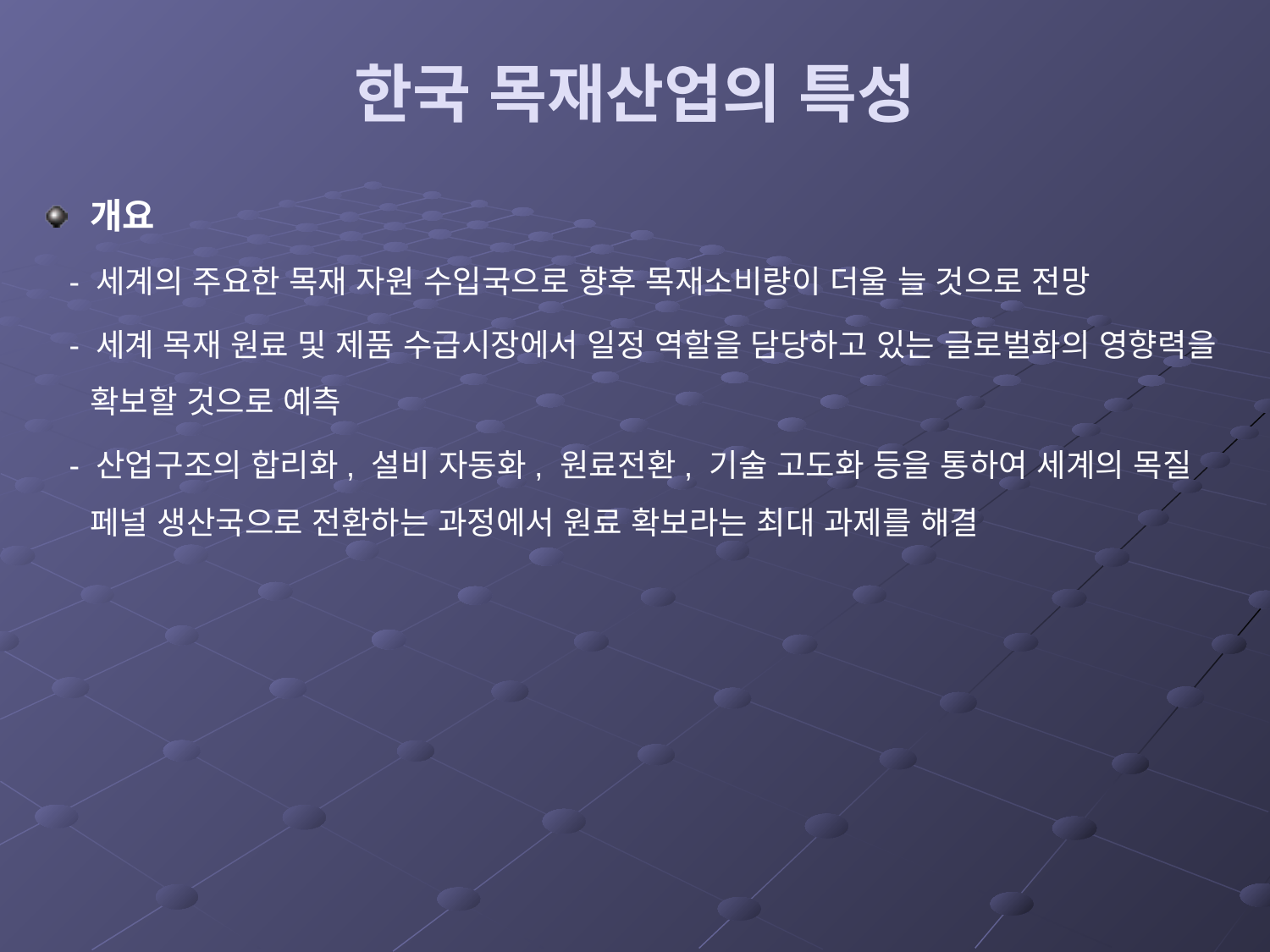

# 한국 목재산업의 특성
개요
   - 세계의 주요한 목재 자원 수입국으로 향후 목재소비량이 더울 늘 것으로 전망
   - 세계 목재 원료 및 제품 수급시장에서 일정 역할을 담당하고 있는 글로벌화의 영향력을 확보할 것으로 예측
   - 산업구조의 합리화, 설비 자동화, 원료전환, 기술 고도화 등을 통하여 세계의 목질 페널 생산국으로 전환하는 과정에서 원료 확보라는 최대 과제를 해결